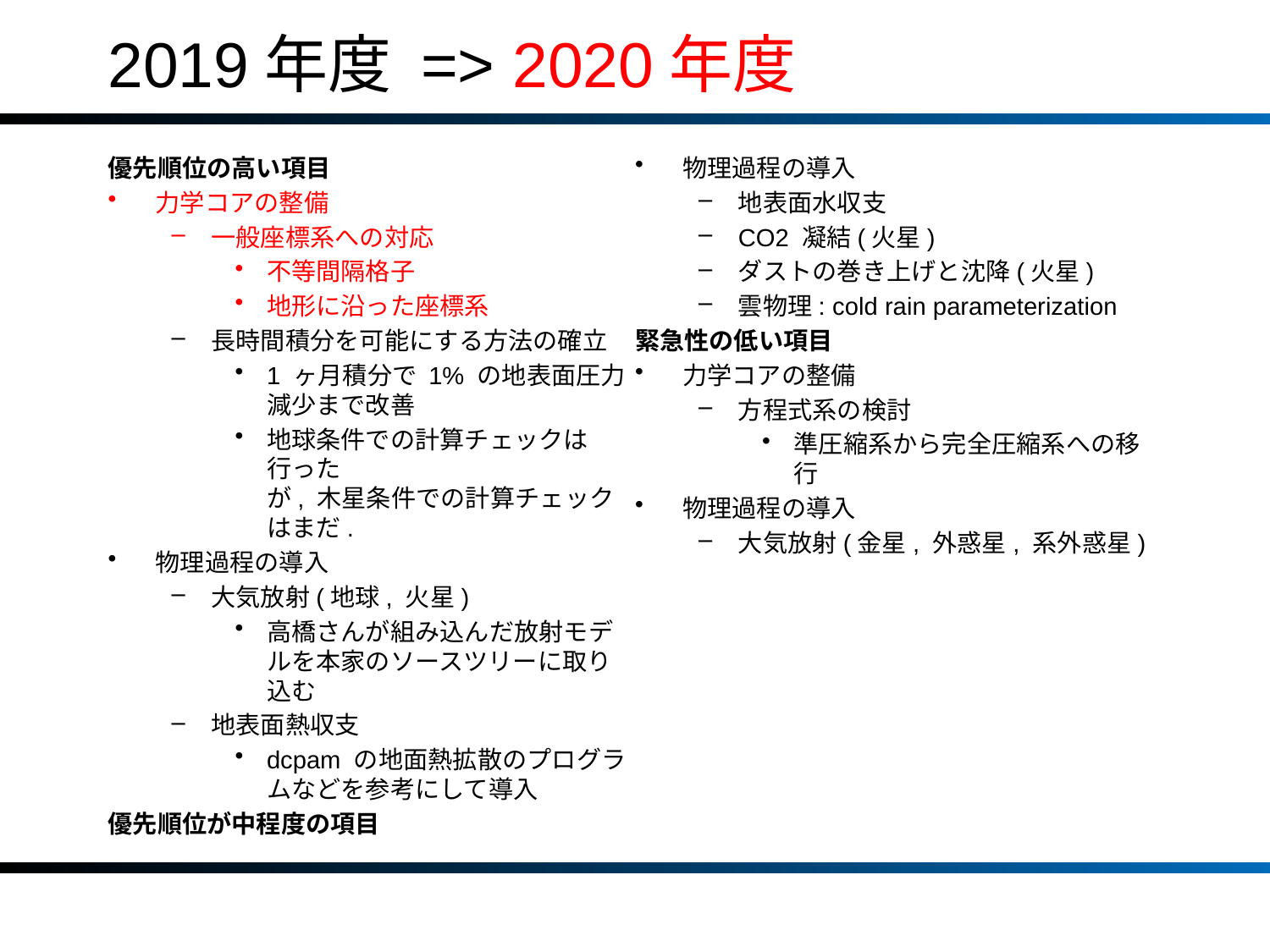

# 2019年度 => 2020年度
優先順位の高い項目
力学コアの整備
一般座標系への対応
不等間隔格子
地形に沿った座標系
長時間積分を可能にする方法の確立
1 ヶ月積分で 1% の地表面圧力
減少まで改善
地球条件での計算チェックは行った
が, 木星条件での計算チェックはまだ.
物理過程の導入
大気放射(地球, 火星)
高橋さんが組み込んだ放射モデルを本家のソースツリーに取り込む
地表面熱収支
dcpam の地面熱拡散のプログラムなどを参考にして導入
優先順位が中程度の項目
物理過程の導入
地表面水収支
CO2 凝結(火星)
ダストの巻き上げと沈降(火星)
雲物理: cold rain parameterization
緊急性の低い項目
力学コアの整備
方程式系の検討
準圧縮系から完全圧縮系への移行
物理過程の導入
大気放射(金星, 外惑星, 系外惑星)